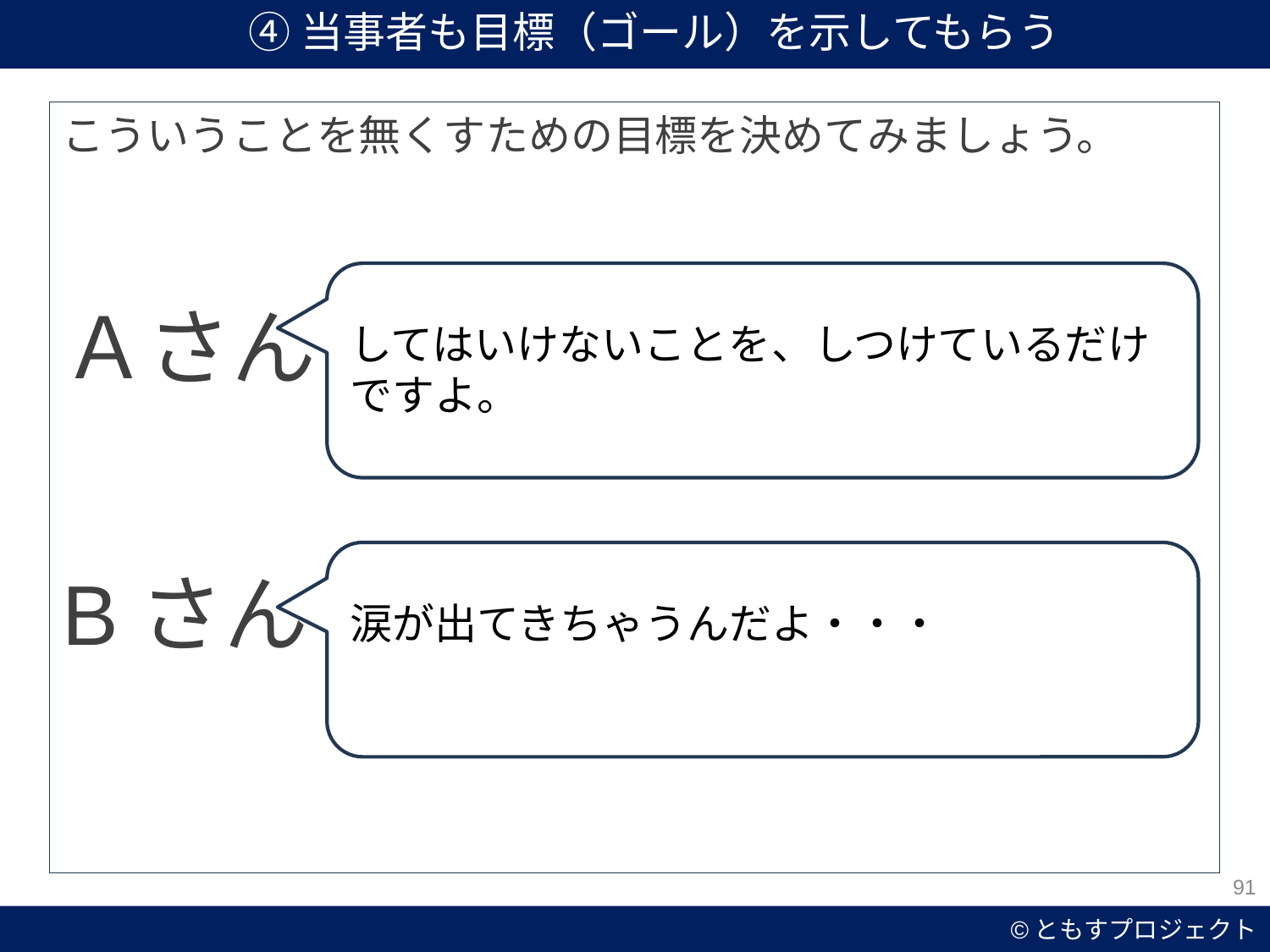

④当事者も目標（ゴール）を示してもらう
こういうことを無くすための目標を決めてみましょう。

Ａさん

Bさん

してはいけないことを、しつけているだけですよ。

涙が出てきちゃうんだよ・・・
91
53
©ともすプロジェクト